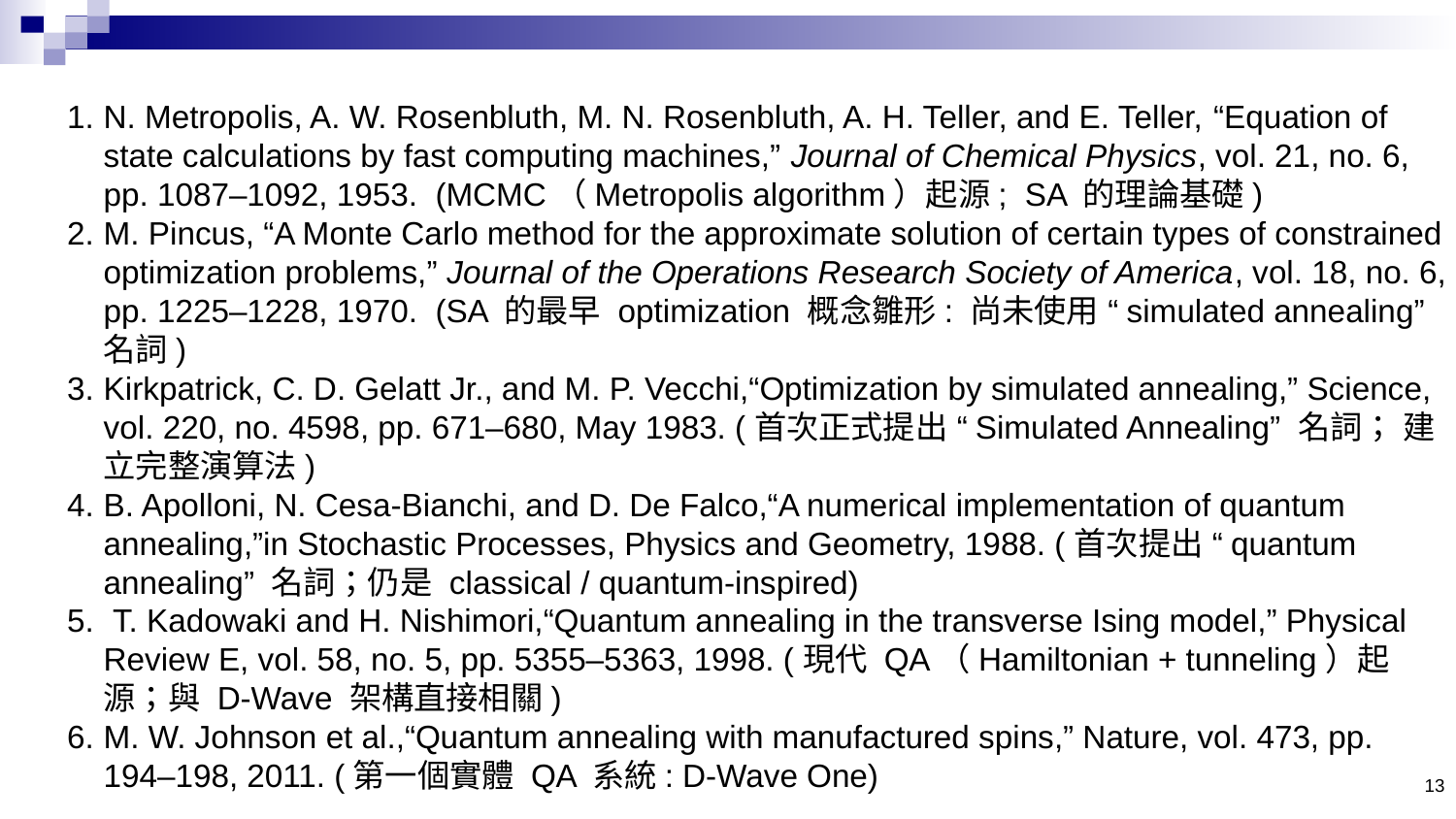

N. Metropolis, A. W. Rosenbluth, M. N. Rosenbluth, A. H. Teller, and E. Teller, “Equation of state calculations by fast computing machines,” Journal of Chemical Physics, vol. 21, no. 6, pp. 1087–1092, 1953.  (MCMC（Metropolis algorithm）起源;  SA 的理論基礎)
M. Pincus, “A Monte Carlo method for the approximate solution of certain types of constrained optimization problems,” Journal of the Operations Research Society of America, vol. 18, no. 6, pp. 1225–1228, 1970.  (SA 的最早 optimization 概念雛形: 尚未使用 “simulated annealing” 名詞)
Kirkpatrick, C. D. Gelatt Jr., and M. P. Vecchi,“Optimization by simulated annealing,” Science, vol. 220, no. 4598, pp. 671–680, May 1983. (首次正式提出 “Simulated Annealing” 名詞； 建立完整演算法)
B. Apolloni, N. Cesa-Bianchi, and D. De Falco,“A numerical implementation of quantum annealing,”in Stochastic Processes, Physics and Geometry, 1988. (首次提出 “quantum annealing” 名詞；仍是 classical / quantum-inspired)
 T. Kadowaki and H. Nishimori,“Quantum annealing in the transverse Ising model,” Physical Review E, vol. 58, no. 5, pp. 5355–5363, 1998. (現代 QA（Hamiltonian + tunneling）起源；與 D-Wave 架構直接相關)
M. W. Johnson et al.,“Quantum annealing with manufactured spins,” Nature, vol. 473, pp. 194–198, 2011. (第一個實體 QA 系統: D-Wave One)

13